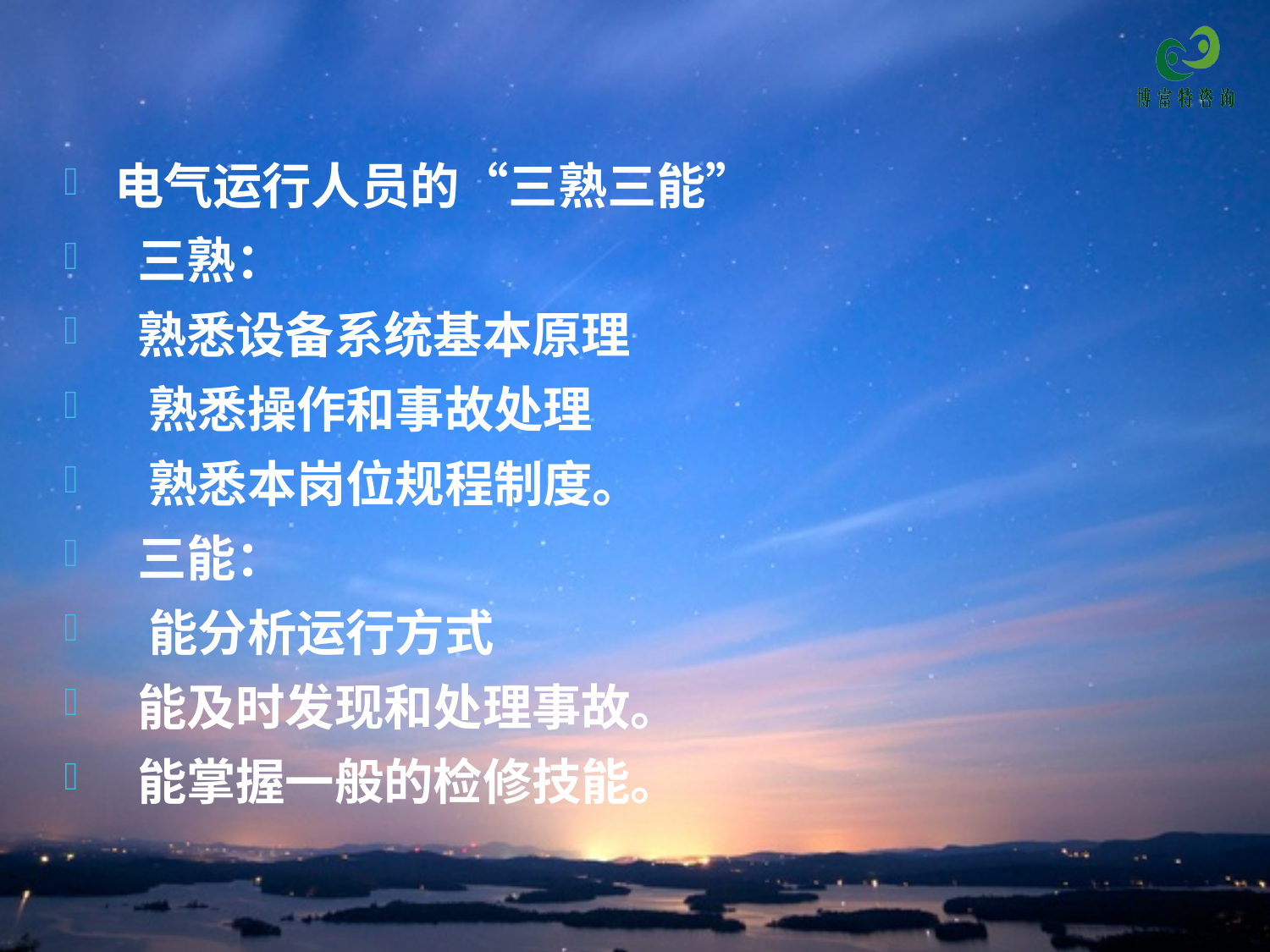

电气运行人员的“三熟三能”
 三熟：
 熟悉设备系统基本原理
  熟悉操作和事故处理
  熟悉本岗位规程制度。
 三能：
  能分析运行方式
 能及时发现和处理事故。
 能掌握一般的检修技能。